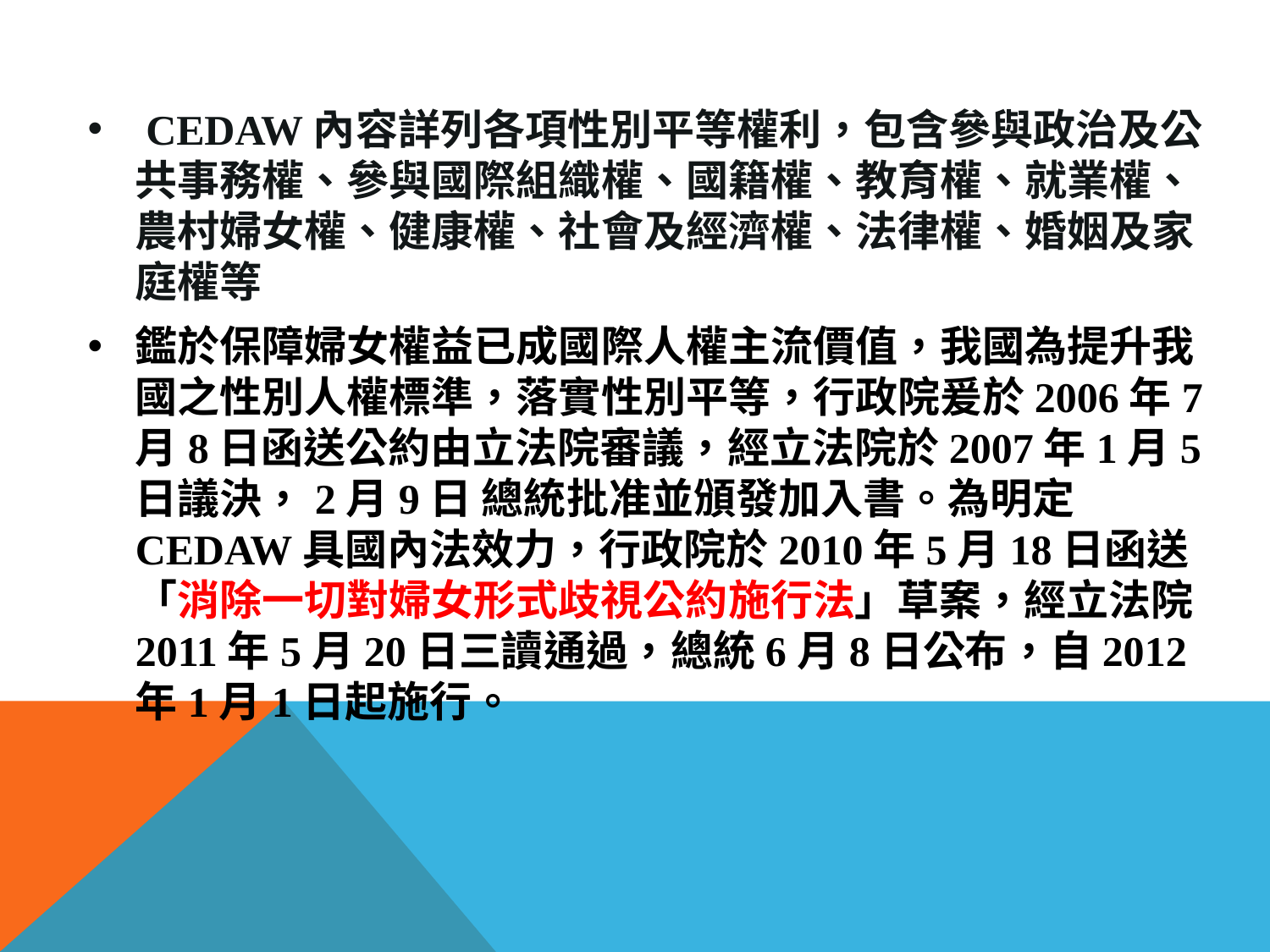

# CEDAW之我國
 CEDAW內容詳列各項性別平等權利，包含參與政治及公共事務權、參與國際組織權、國籍權、教育權、就業權、農村婦女權、健康權、社會及經濟權、法律權、婚姻及家庭權等
鑑於保障婦女權益已成國際人權主流價值，我國為提升我國之性別人權標準，落實性別平等，行政院爰於2006年7月8日函送公約由立法院審議，經立法院於2007年1月5日議決，2月9日 總統批准並頒發加入書。為明定CEDAW具國內法效力，行政院於2010年5月18日函送「消除一切對婦女形式歧視公約施行法」草案，經立法院2011年5月20日三讀通過，總統6月8日公布，自2012年1月1日起施行。